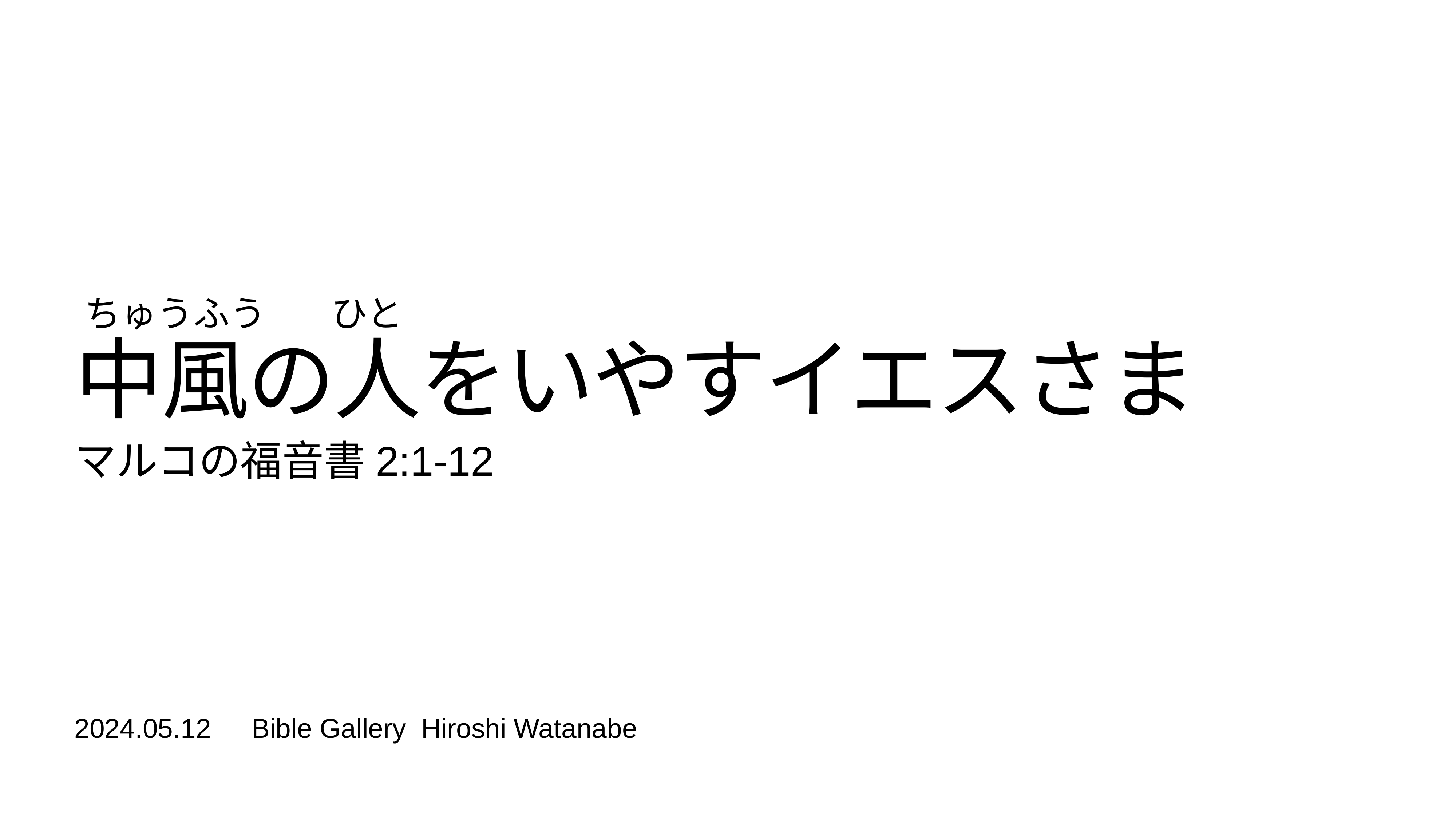

# 中風の人をいやすイエスさま
ちゅうふう        ひと
マルコの福音書2:1-12
2024.05.12　Bible Gallery  Hiroshi Watanabe